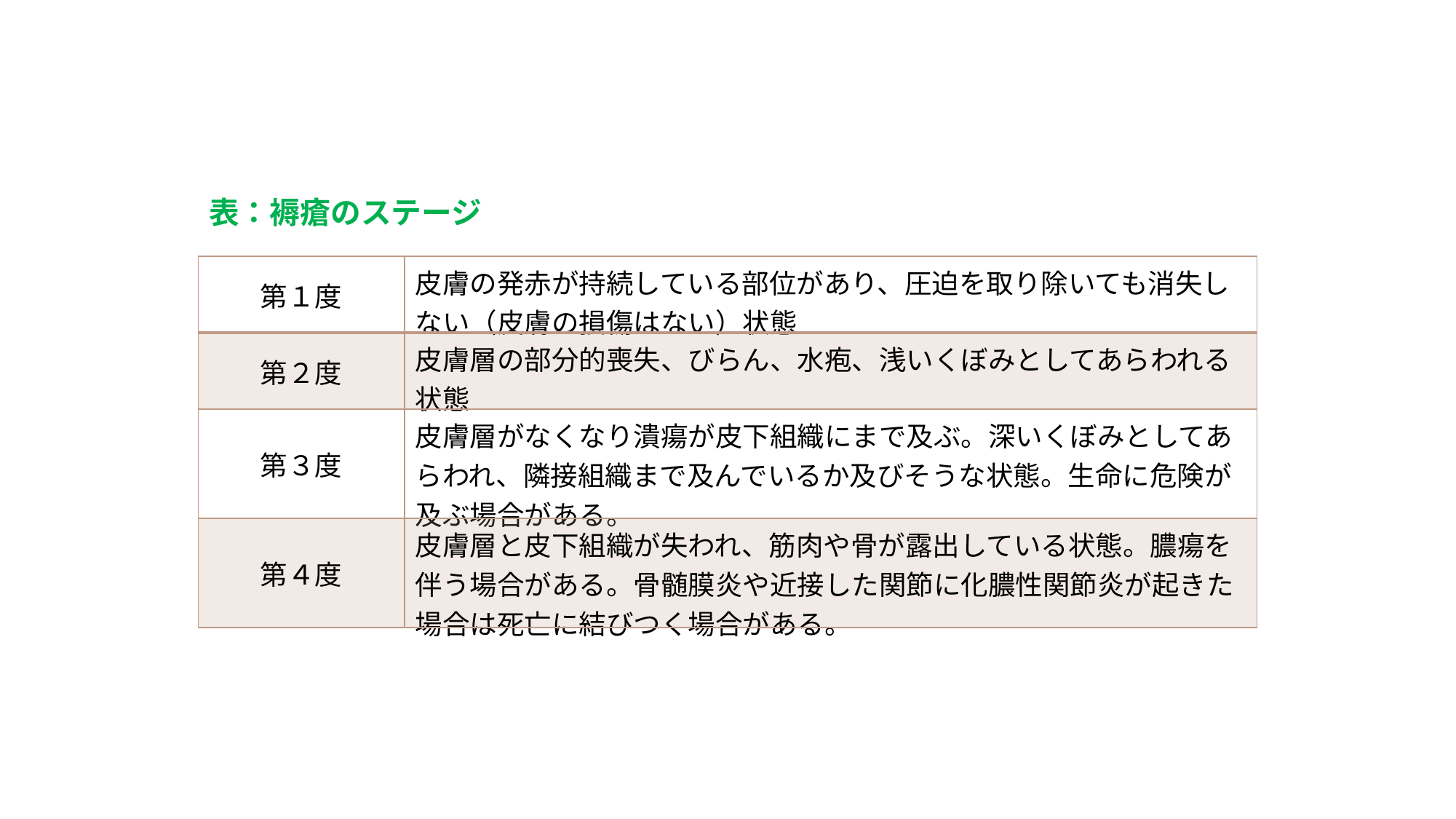

表：褥瘡のステージ
| 第１度 | 皮膚の発赤が持続している部位があり、圧迫を取り除いても消失しない（皮膚の損傷はない）状態 |
| --- | --- |
| 第２度 | 皮膚層の部分的喪失、びらん、水疱、浅いくぼみとしてあらわれる状態 |
| 第３度 | 皮膚層がなくなり潰瘍が皮下組織にまで及ぶ。深いくぼみとしてあらわれ、隣接組織まで及んでいるか及びそうな状態。生命に危険が及ぶ場合がある。 |
| 第４度 | 皮膚層と皮下組織が失われ、筋肉や骨が露出している状態。膿瘍を伴う場合がある。骨髄膜炎や近接した関節に化膿性関節炎が起きた場合は死亡に結びつく場合がある。 |